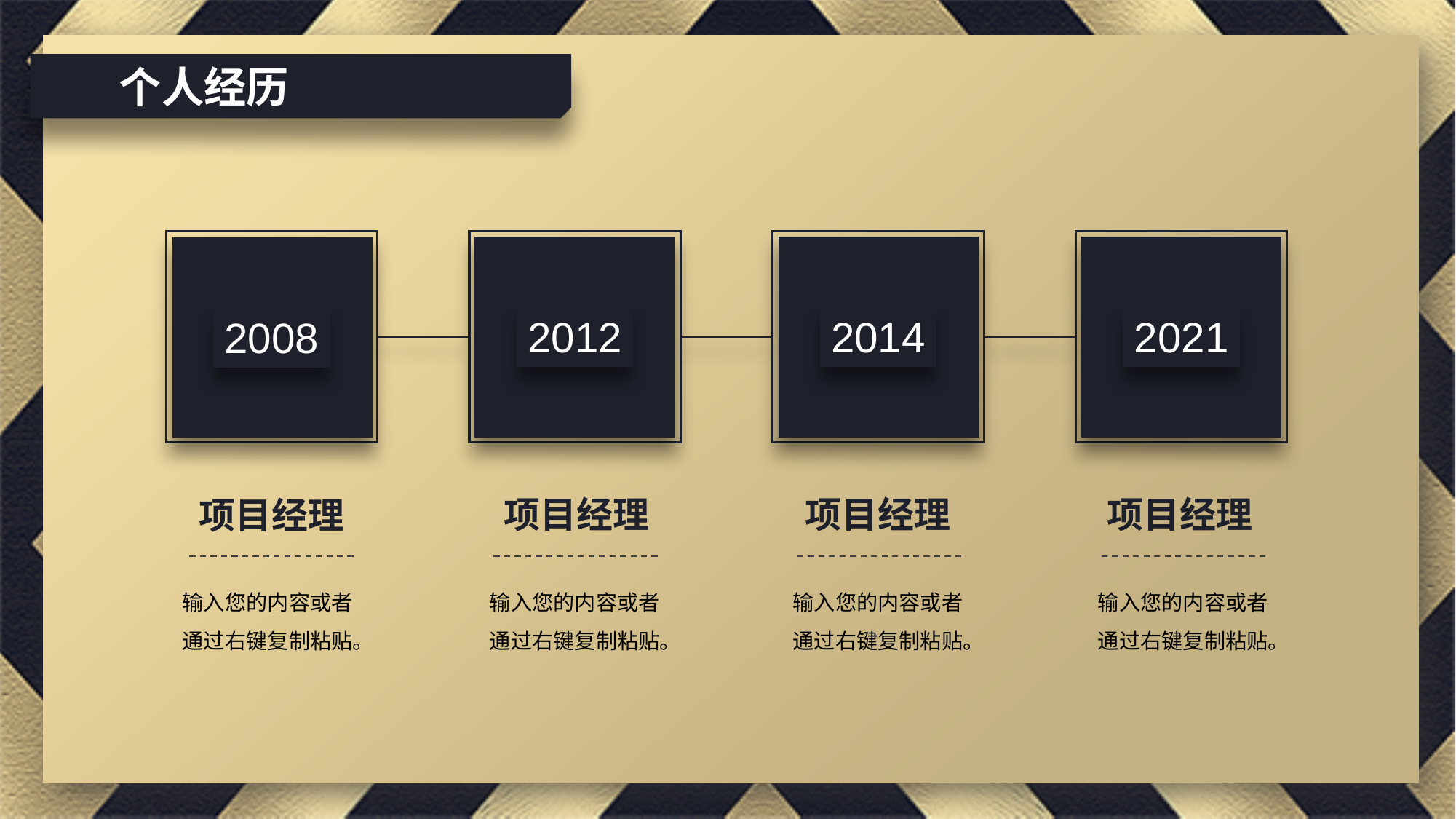

个人经历

2012
2014
2021
2008
项目经理
项目经理
项目经理
项目经理
输入您的内容或者通过右键复制粘贴。
输入您的内容或者通过右键复制粘贴。
输入您的内容或者通过右键复制粘贴。
输入您的内容或者通过右键复制粘贴。